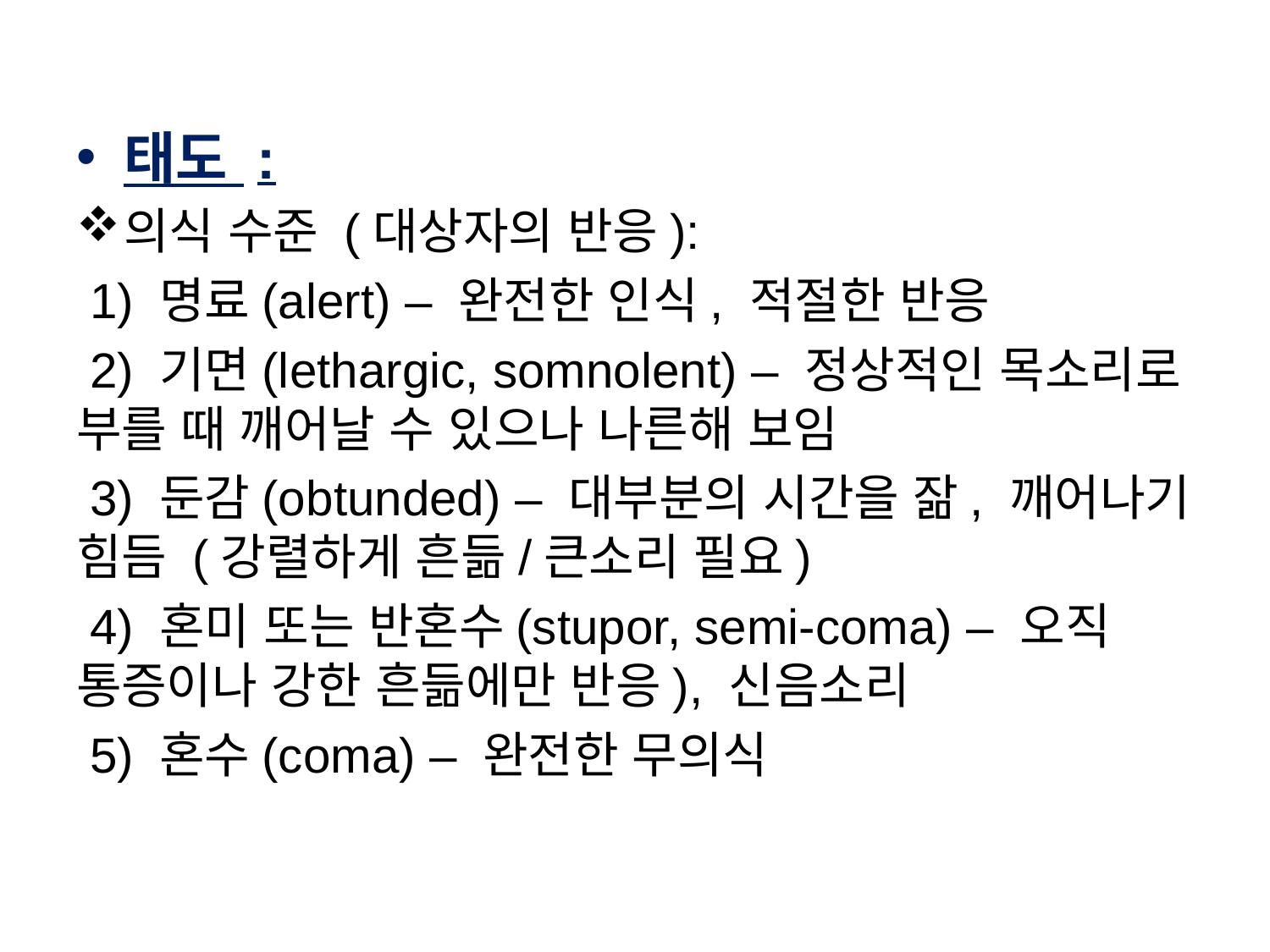

#
태도 :
의식 수준 (대상자의 반응):
 1) 명료(alert) – 완전한 인식, 적절한 반응
 2) 기면(lethargic, somnolent) – 정상적인 목소리로 부를 때 깨어날 수 있으나 나른해 보임
 3) 둔감(obtunded) – 대부분의 시간을 잚, 깨어나기 힘듬 (강렬하게 흔듦/큰소리 필요)
 4) 혼미 또는 반혼수(stupor, semi-coma) – 오직 통증이나 강한 흔듦에만 반응), 신음소리
 5) 혼수(coma) – 완전한 무의식